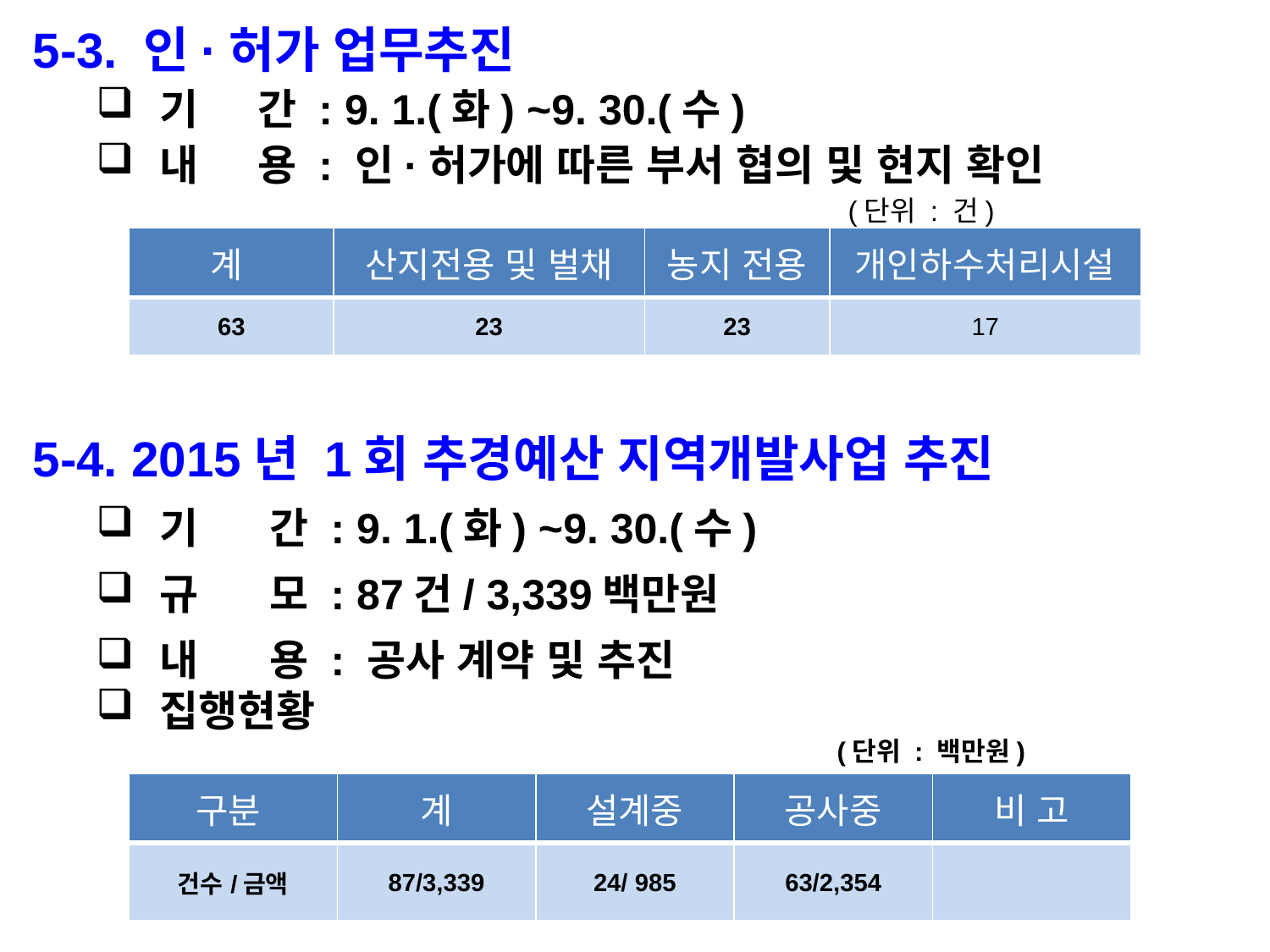

5-3. 인·허가 업무추진
기     간 : 9. 1.(화) ~9. 30.(수)
내     용 : 인·허가에 따른 부서 협의 및 현지 확인
                                                                                                (단위 : 건)

| 계 | 산지전용 및 벌채 | 농지 전용 | 개인하수처리시설 |
| --- | --- | --- | --- |
| 63 | 23 | 23 | 17 |

5-4. 2015년 1회 추경예산 지역개발사업 추진
기      간 : 9. 1.(화) ~9. 30.(수)
규      모 : 87건/ 3,339백만원
내      용 : 공사 계약 및 추진
집행현황
                                                                                                    (단위 : 백만원)

| 구분 | 계 | 설계중 | 공사중 | 비 고 |
| --- | --- | --- | --- | --- |
| 건수/금액 | 87/3,339 | 24/ 985 | 63/2,354 |  |